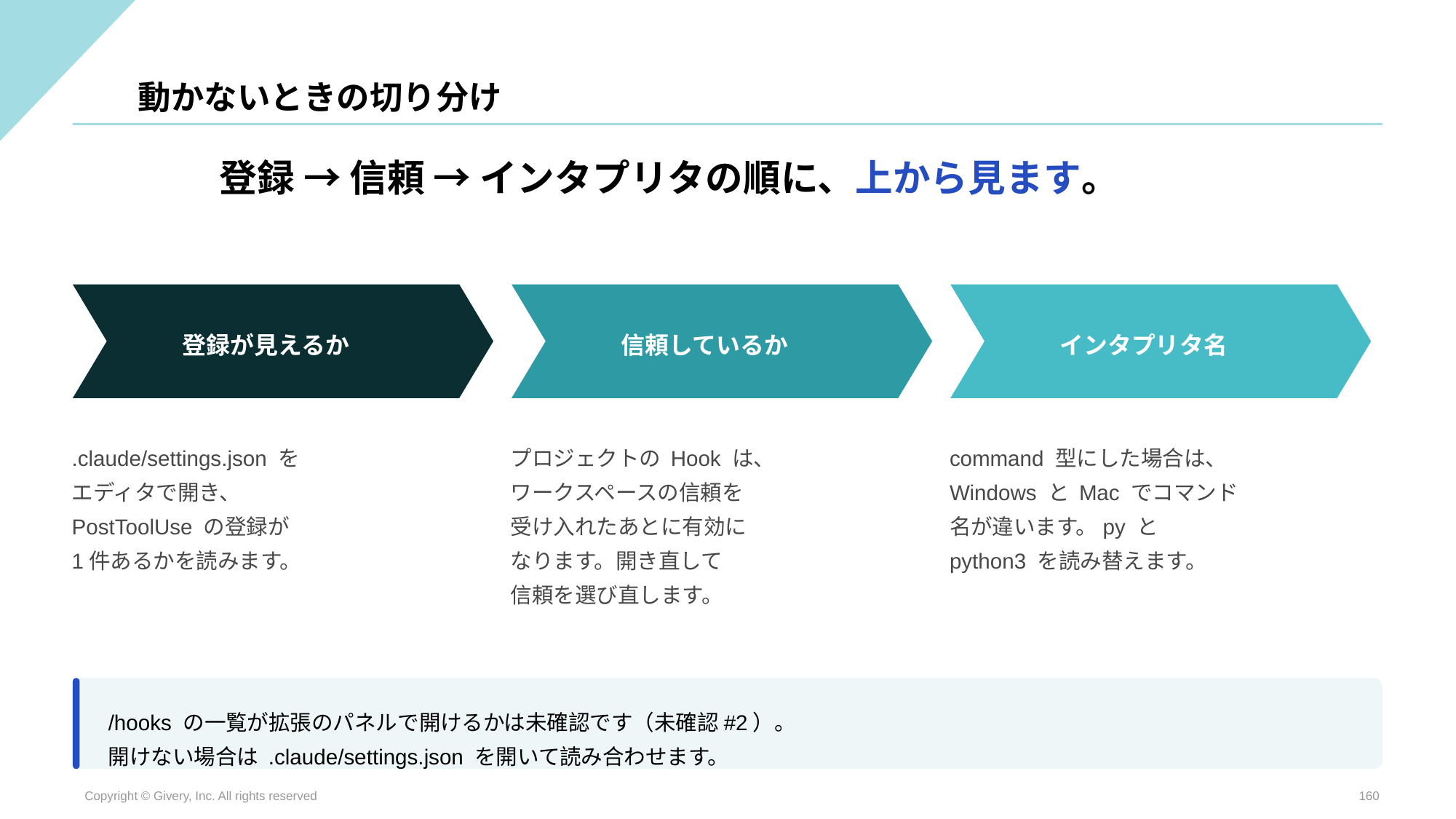

動かないときの切り分け

登録 → 信頼 → インタプリタの順に、上から見ます。

登録が見えるか
信頼しているか
インタプリタ名
.claude/settings.json を
エディタで開き、
PostToolUse の登録が
1件あるかを読みます。
プロジェクトの Hook は、
ワークスペースの信頼を
受け入れたあとに有効に
なります。開き直して
信頼を選び直します。
command 型にした場合は、
Windows と Mac でコマンド
名が違います。py と
python3 を読み替えます。

/hooks の一覧が拡張のパネルで開けるかは未確認です（未確認#2）。
開けない場合は .claude/settings.json を開いて読み合わせます。
Copyright © Givery, Inc. All rights reserved
160